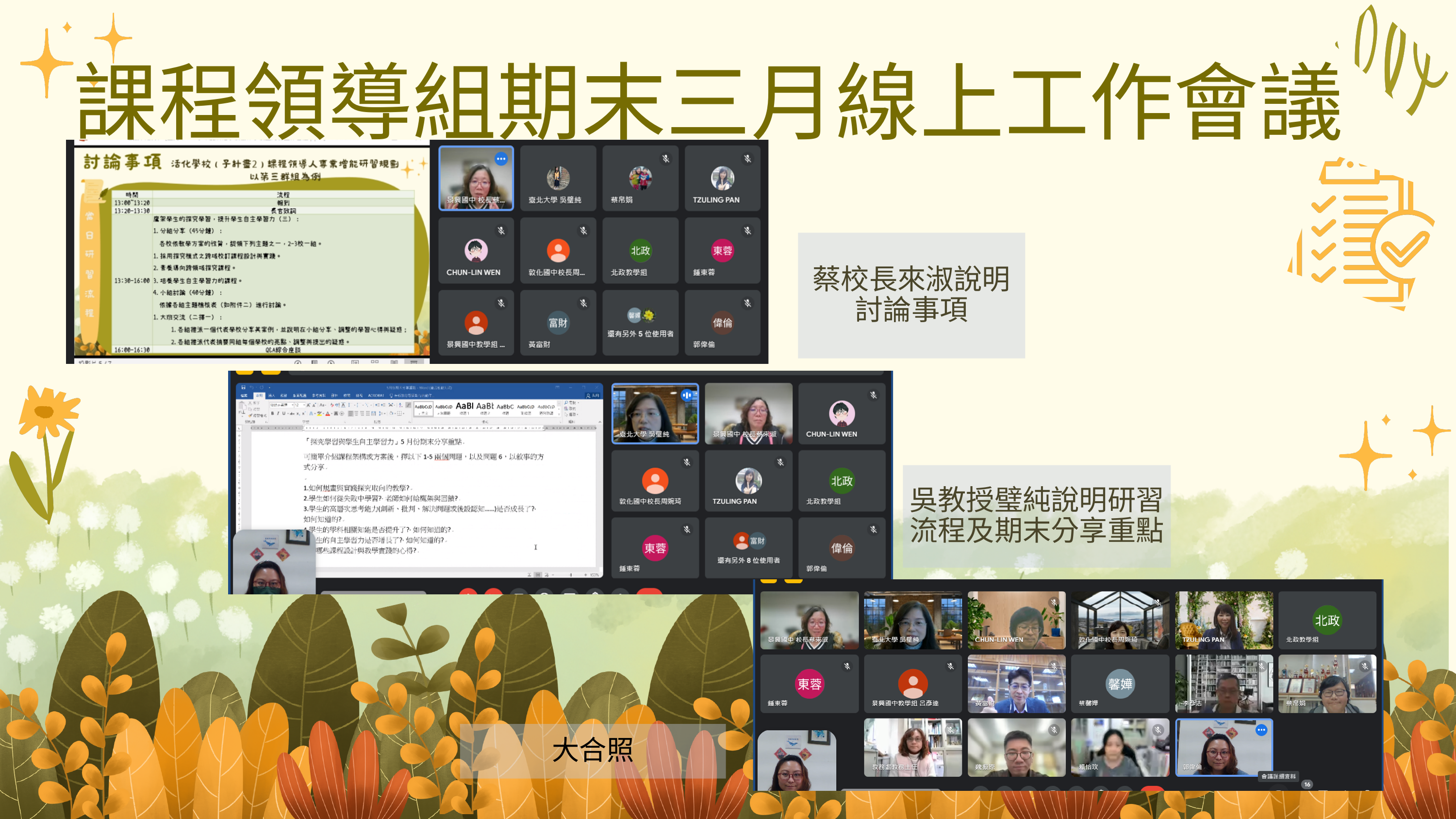

課程領導組期末三月線上工作會議
蔡校長來淑說明討論事項
吳教授璧純說明研習流程及期末分享重點
大合照